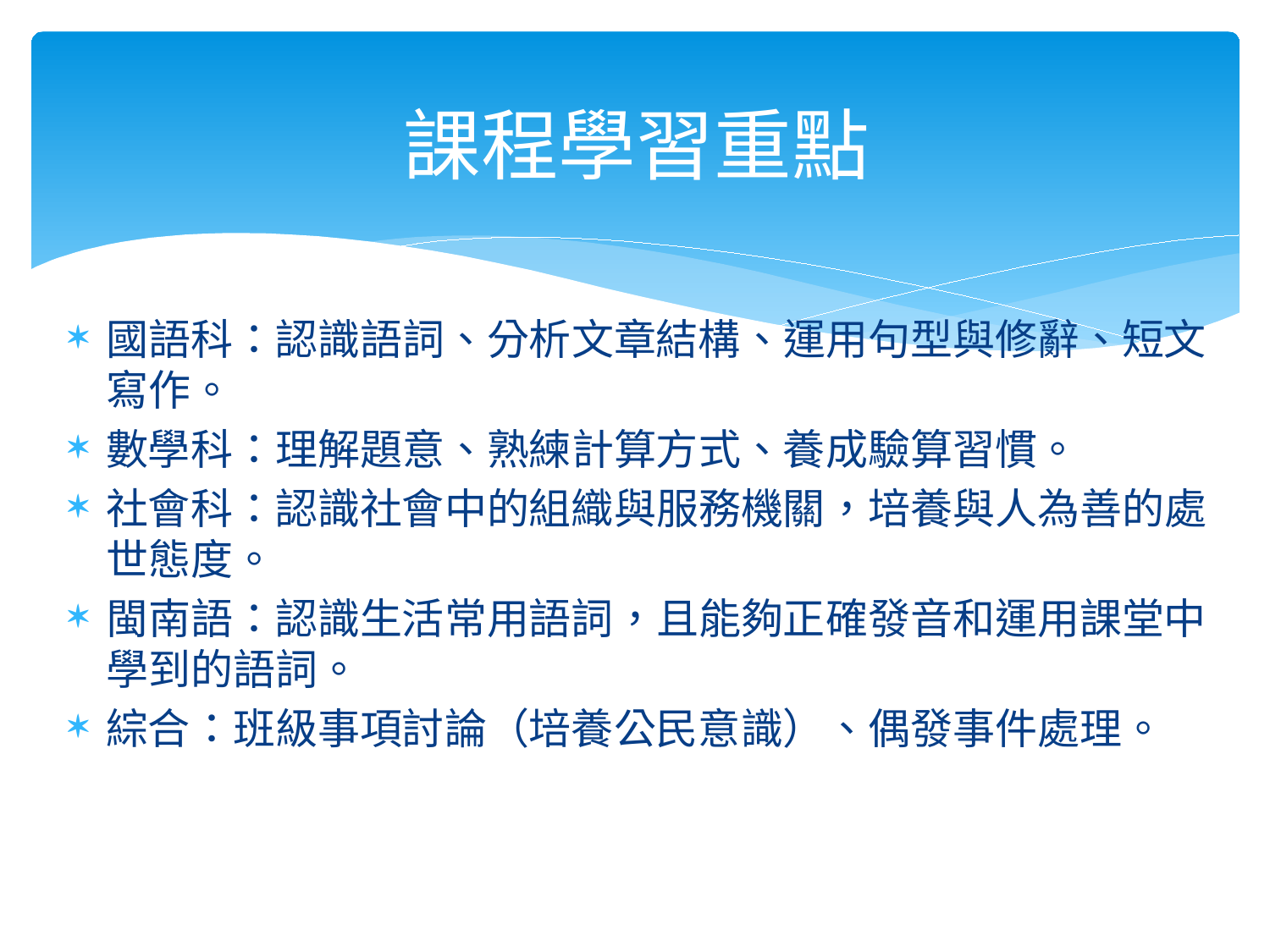

# 課程學習重點
國語科：認識語詞、分析文章結構、運用句型與修辭、短文寫作。
數學科：理解題意、熟練計算方式、養成驗算習慣。
社會科：認識社會中的組織與服務機關，培養與人為善的處世態度。
閩南語：認識生活常用語詞，且能夠正確發音和運用課堂中學到的語詞。
綜合：班級事項討論（培養公民意識）、偶發事件處理。